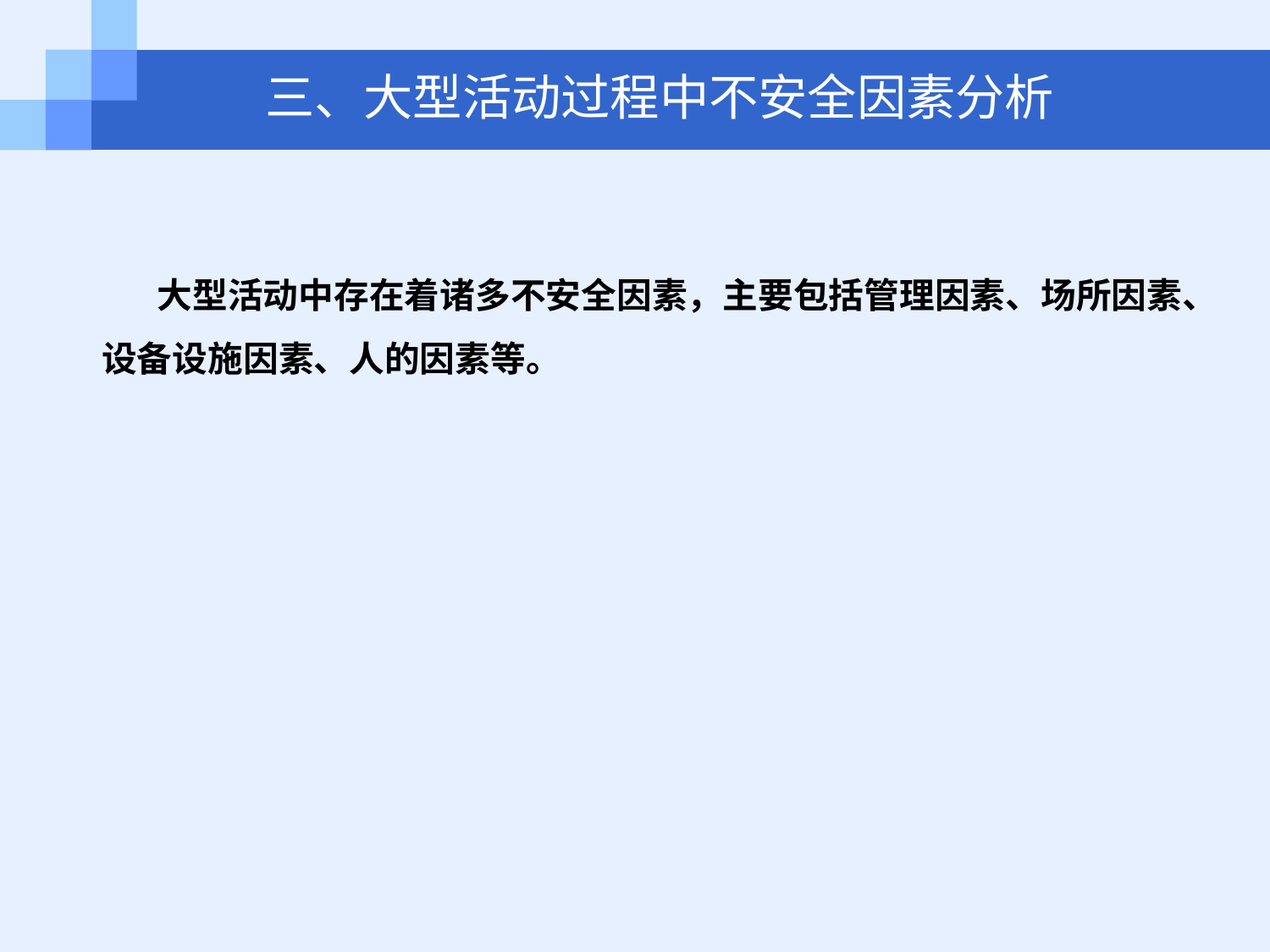

三、大型活动过程中不安全因素分析
      大型活动中存在着诸多不安全因素，主要包括管理因素、场所因素、设备设施因素、人的因素等。